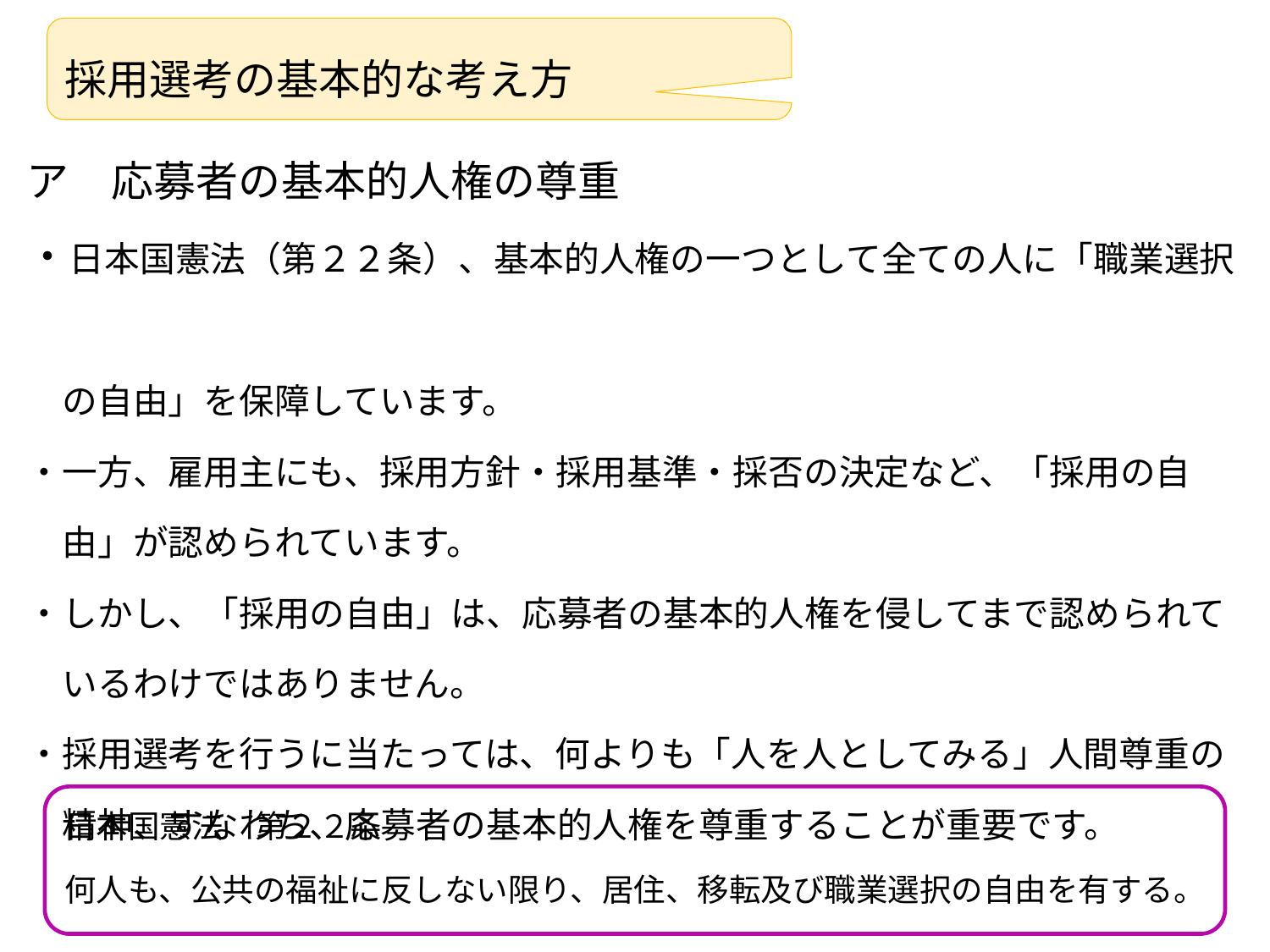

採用選考の基本的な考え方
ア　応募者の基本的人権の尊重
・日本国憲法（第２２条）、基本的人権の一つとして全ての人に「職業選択
　の自由」を保障しています。
・一方、雇用主にも、採用方針・採用基準・採否の決定など、「採用の自
　由」が認められています。
・しかし、「採用の自由」は、応募者の基本的人権を侵してまで認められて
　いるわけではありません。
・採用選考を行うに当たっては、何よりも「人を人としてみる」人間尊重の
　精神、すなわち、応募者の基本的人権を尊重することが重要です。
日本国憲法　第２２条

何人も、公共の福祉に反しない限り、居住、移転及び職業選択の自由を有する。